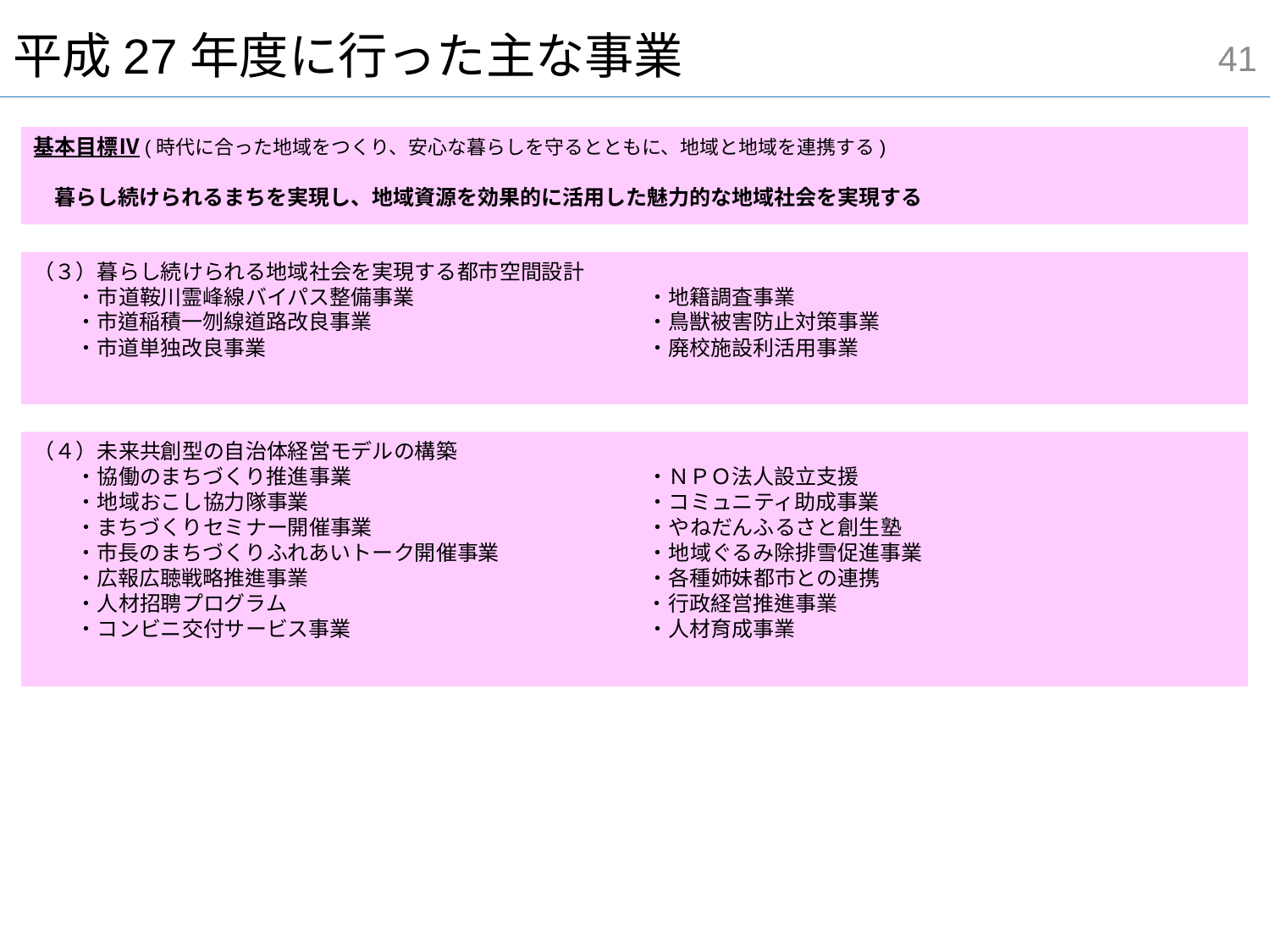

41
# 平成27年度に行った主な事業
基本目標Ⅳ(時代に合った地域をつくり、安心な暮らしを守るとともに、地域と地域を連携する)

　暮らし続けられるまちを実現し、地域資源を効果的に活用した魅力的な地域社会を実現する
（３）暮らし続けられる地域社会を実現する都市空間設計
　　・市道鞍川霊峰線バイパス整備事業　　　　　　　　　　　・地籍調査事業
　　・市道稲積一刎線道路改良事業　　　　　　　　　　　　　・鳥獣被害防止対策事業
　　・市道単独改良事業　　　　　　　　　　　　　　　　　　・廃校施設利活用事業
（４）未来共創型の自治体経営モデルの構築
　　・協働のまちづくり推進事業　　　　　　　　　　　　　　・ＮＰＯ法人設立支援
　　・地域おこし協力隊事業　　　　　　　　　　　　　　　　・コミュニティ助成事業
　　・まちづくりセミナー開催事業　　　　　　　　　　　　　・やねだんふるさと創生塾
　　・市長のまちづくりふれあいトーク開催事業　　　　　　　・地域ぐるみ除排雪促進事業
　　・広報広聴戦略推進事業　　　　　　　　　　　　　　　　・各種姉妹都市との連携
　　・人材招聘プログラム　　　　　　　　　　　　　　　　　・行政経営推進事業
　　・コンビニ交付サービス事業　　　　　　　　　　　　　　・人材育成事業